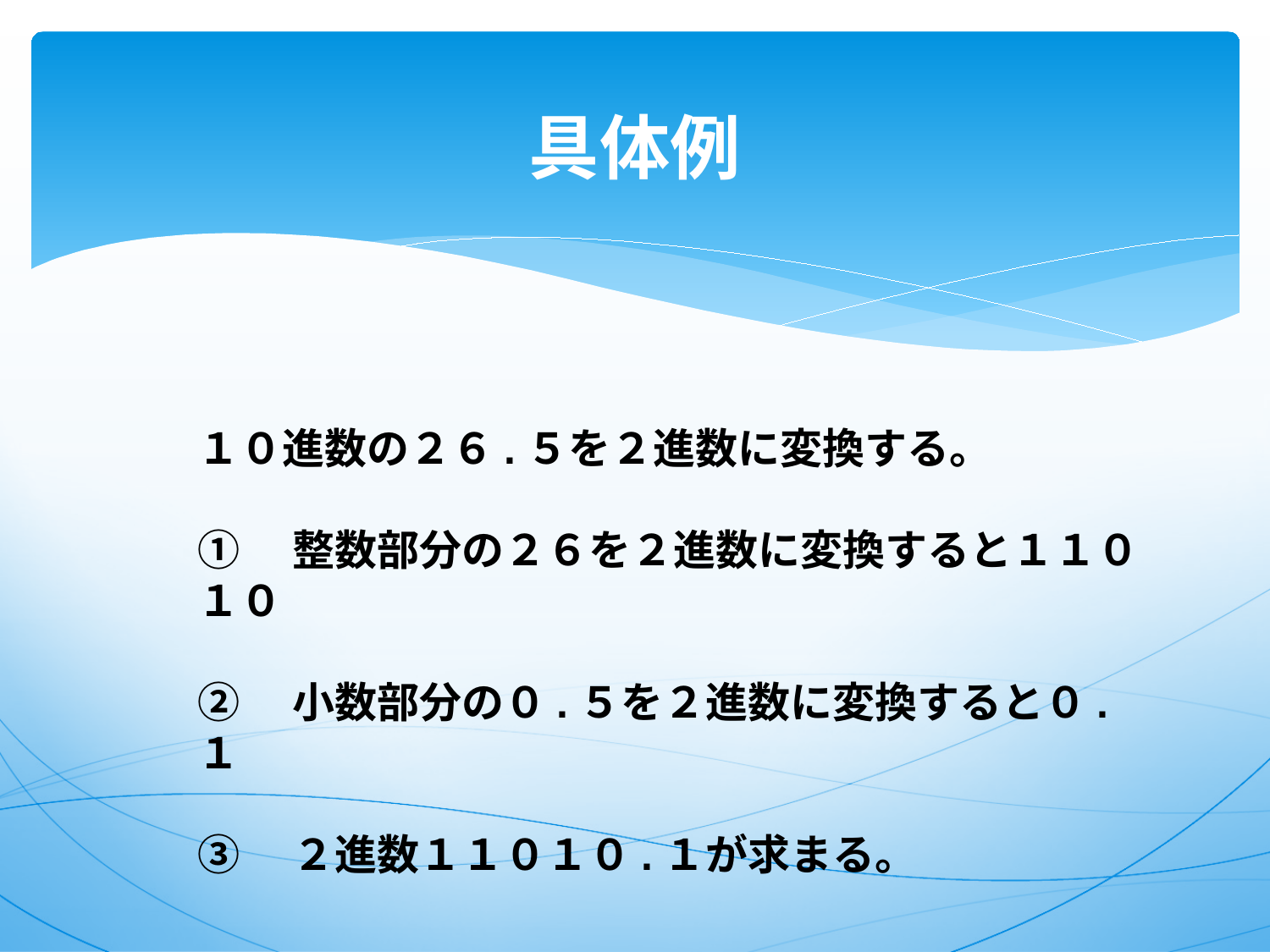

# 具体例
１０進数の２６.５を２進数に変換する。

①　整数部分の２６を２進数に変換すると１１０１０

②　小数部分の０.５を２進数に変換すると０.１

③　２進数１１０１０.１が求まる。